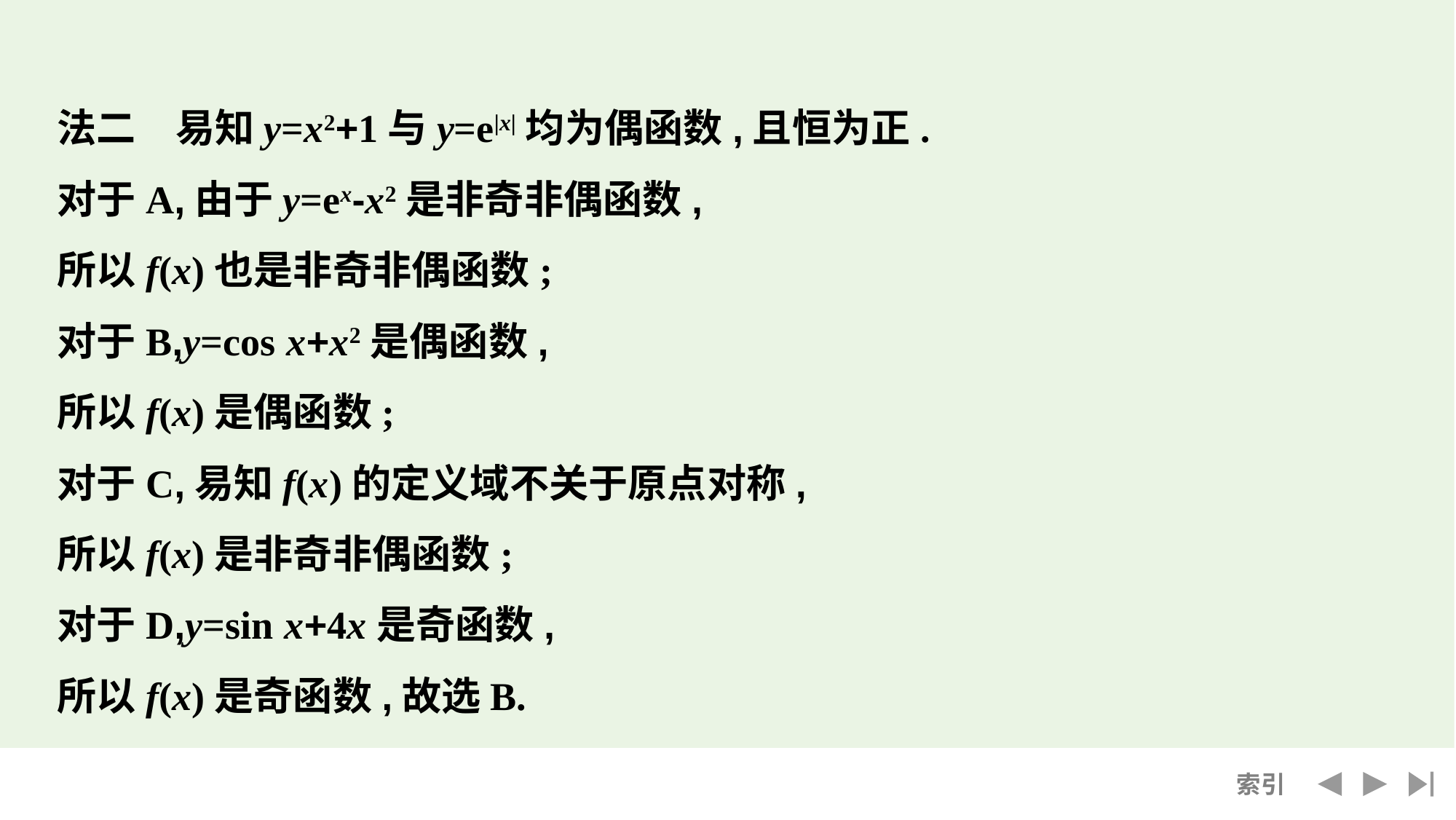

法二　易知y=x2+1与y=e|x|均为偶函数,且恒为正.
对于A,由于y=ex-x2是非奇非偶函数,
所以f(x)也是非奇非偶函数;
对于B,y=cos x+x2是偶函数,
所以f(x)是偶函数;
对于C,易知f(x)的定义域不关于原点对称,
所以f(x)是非奇非偶函数;
对于D,y=sin x+4x是奇函数,
所以f(x)是奇函数,故选B.